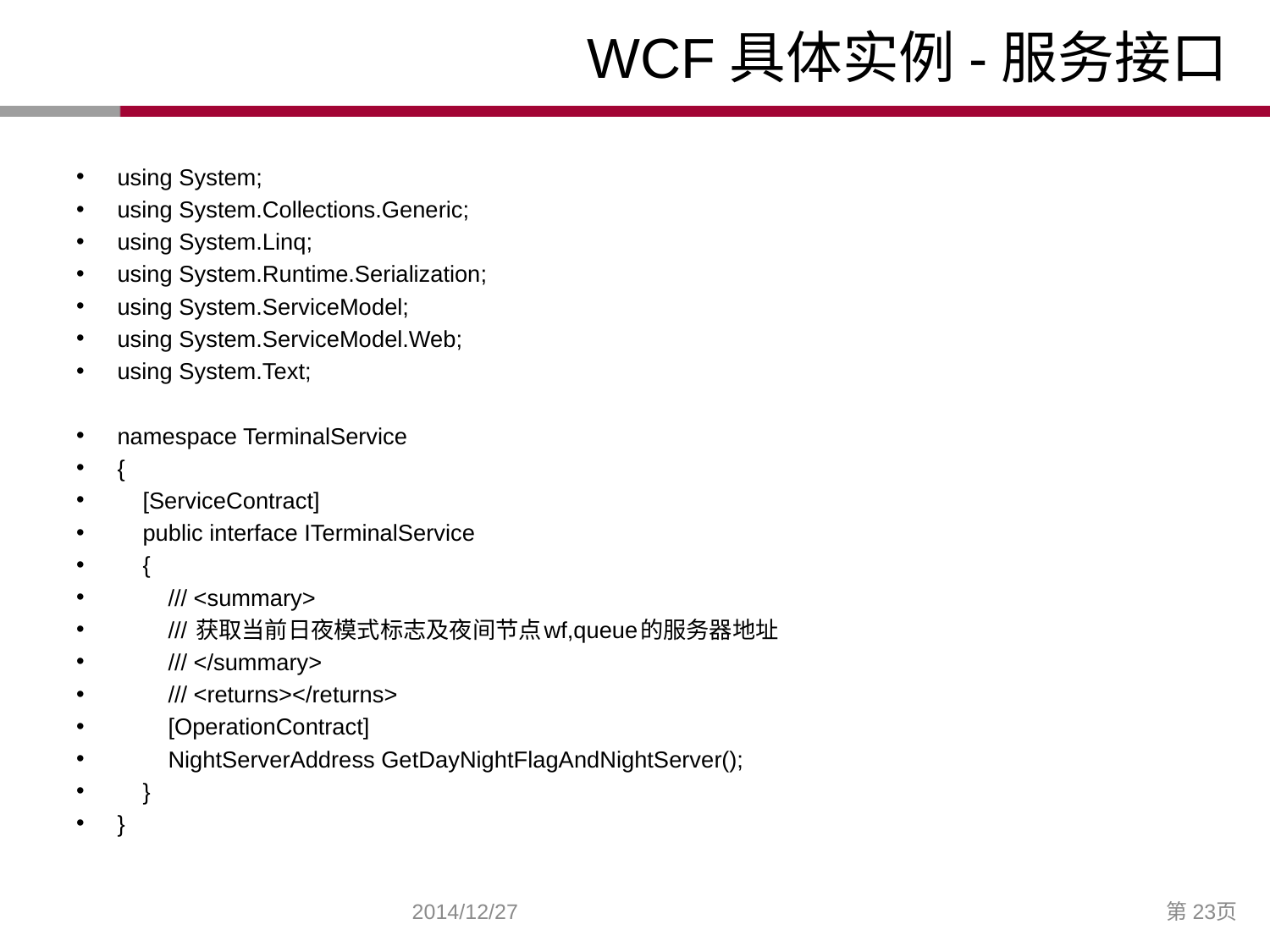

# WCF具体实例-服务接口
using System;
using System.Collections.Generic;
using System.Linq;
using System.Runtime.Serialization;
using System.ServiceModel;
using System.ServiceModel.Web;
using System.Text;

namespace TerminalService
{
    [ServiceContract]
    public interface ITerminalService
    {
        /// <summary>
        /// 获取当前日夜模式标志及夜间节点wf,queue的服务器地址
        /// </summary>
        /// <returns></returns>
        [OperationContract]
        NightServerAddress GetDayNightFlagAndNightServer();
    }
}
2014/12/27
第23页